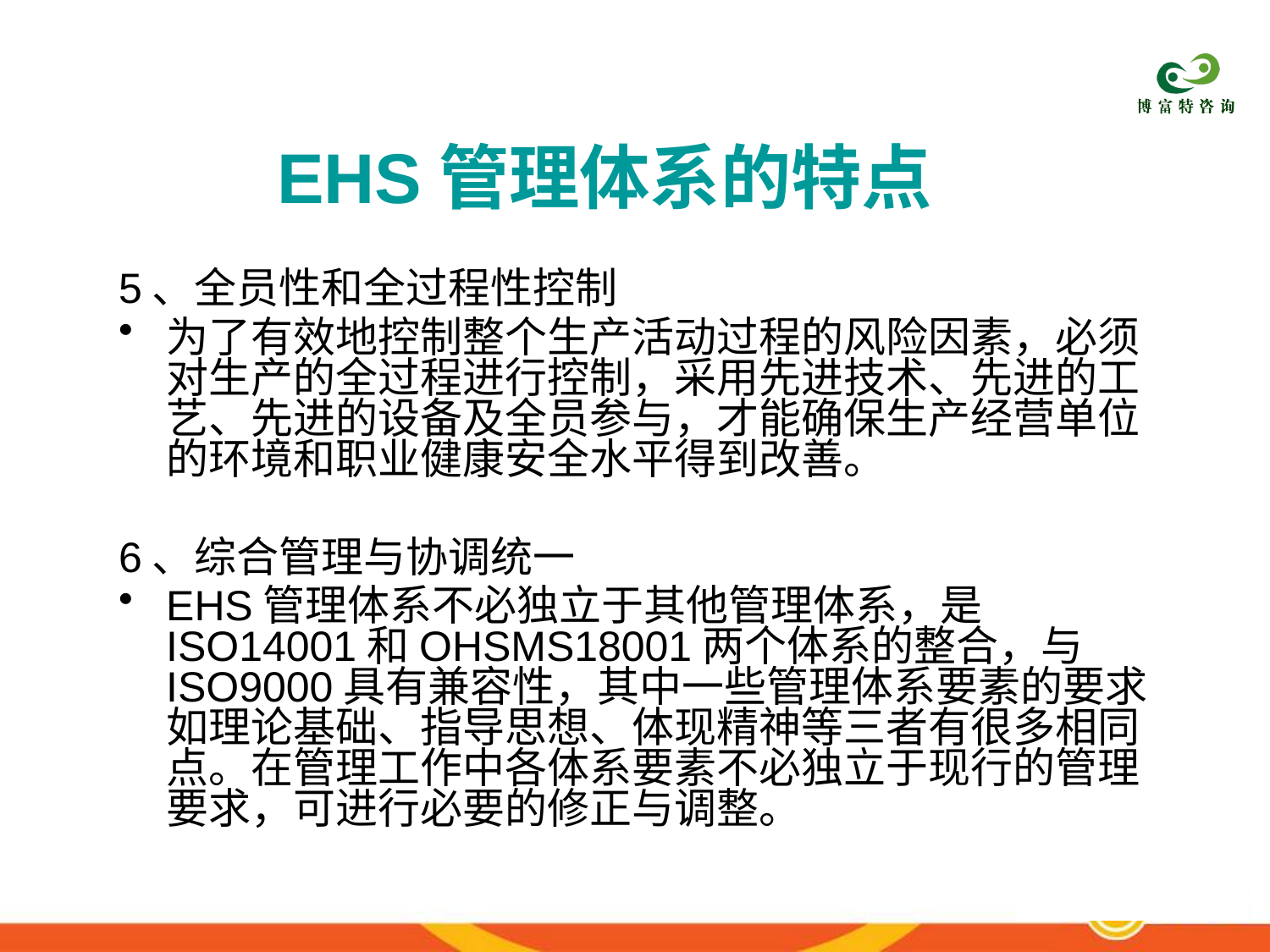

EHS管理体系的特点
5、全员性和全过程性控制
为了有效地控制整个生产活动过程的风险因素，必须对生产的全过程进行控制，采用先进技术、先进的工艺、先进的设备及全员参与，才能确保生产经营单位的环境和职业健康安全水平得到改善。

6、综合管理与协调统一
EHS管理体系不必独立于其他管理体系，是ISO14001和OHSMS18001两个体系的整合，与ISO9000具有兼容性，其中一些管理体系要素的要求如理论基础、指导思想、体现精神等三者有很多相同点。在管理工作中各体系要素不必独立于现行的管理要求，可进行必要的修正与调整。